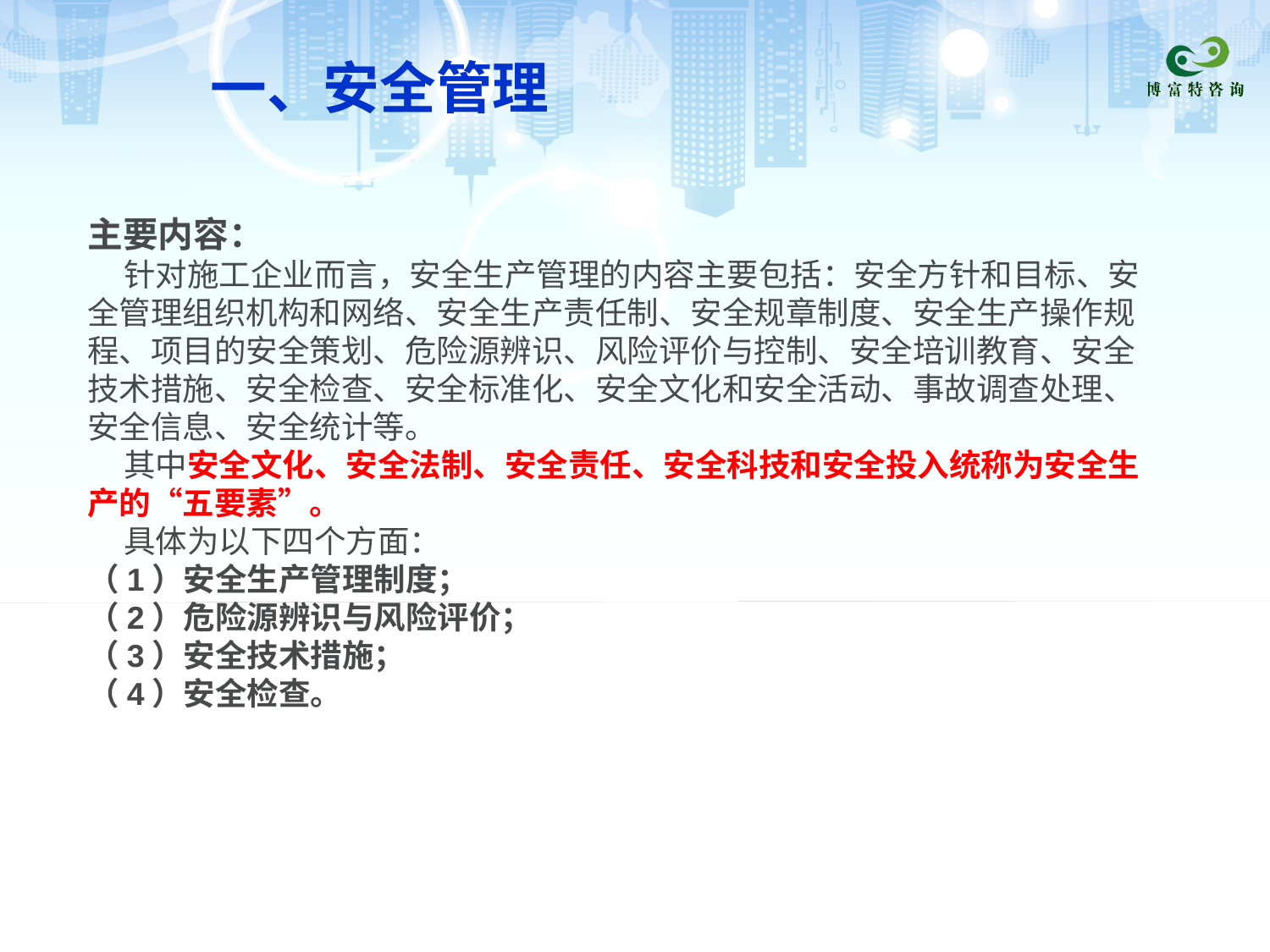

一、安全管理
主要内容：
    针对施工企业而言，安全生产管理的内容主要包括：安全方针和目标、安全管理组织机构和网络、安全生产责任制、安全规章制度、安全生产操作规程、项目的安全策划、危险源辨识、风险评价与控制、安全培训教育、安全技术措施、安全检查、安全标准化、安全文化和安全活动、事故调查处理、安全信息、安全统计等。
    其中安全文化、安全法制、安全责任、安全科技和安全投入统称为安全生产的“五要素”。
    具体为以下四个方面：
（1）安全生产管理制度；
（2）危险源辨识与风险评价；
（3）安全技术措施；
（4）安全检查。